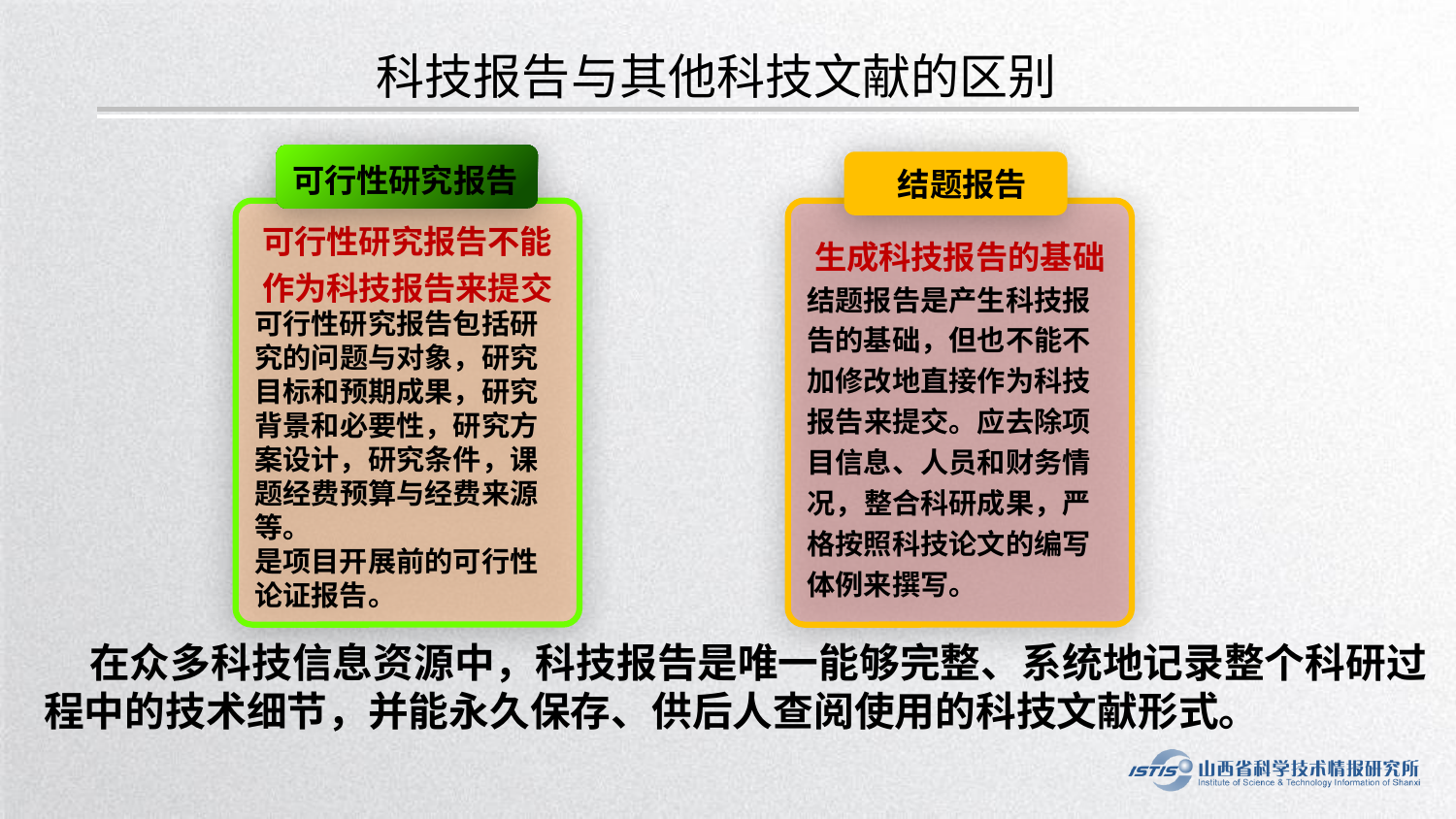

科技报告与其他科技文献的区别

可行性研究报告

结题报告
可行性研究报告不能作为科技报告来提交
可行性研究报告包括研究的问题与对象，研究目标和预期成果，研究背景和必要性，研究方案设计，研究条件，课题经费预算与经费来源等。
是项目开展前的可行性论证报告。

生成科技报告的基础
结题报告是产生科技报告的基础，但也不能不加修改地直接作为科技报告来提交。应去除项目信息、人员和财务情况，整合科研成果，严格按照科技论文的编写体例来撰写。

    在众多科技信息资源中，科技报告是唯一能够完整、系统地记录整个科研过程中的技术细节，并能永久保存、供后人查阅使用的科技文献形式。